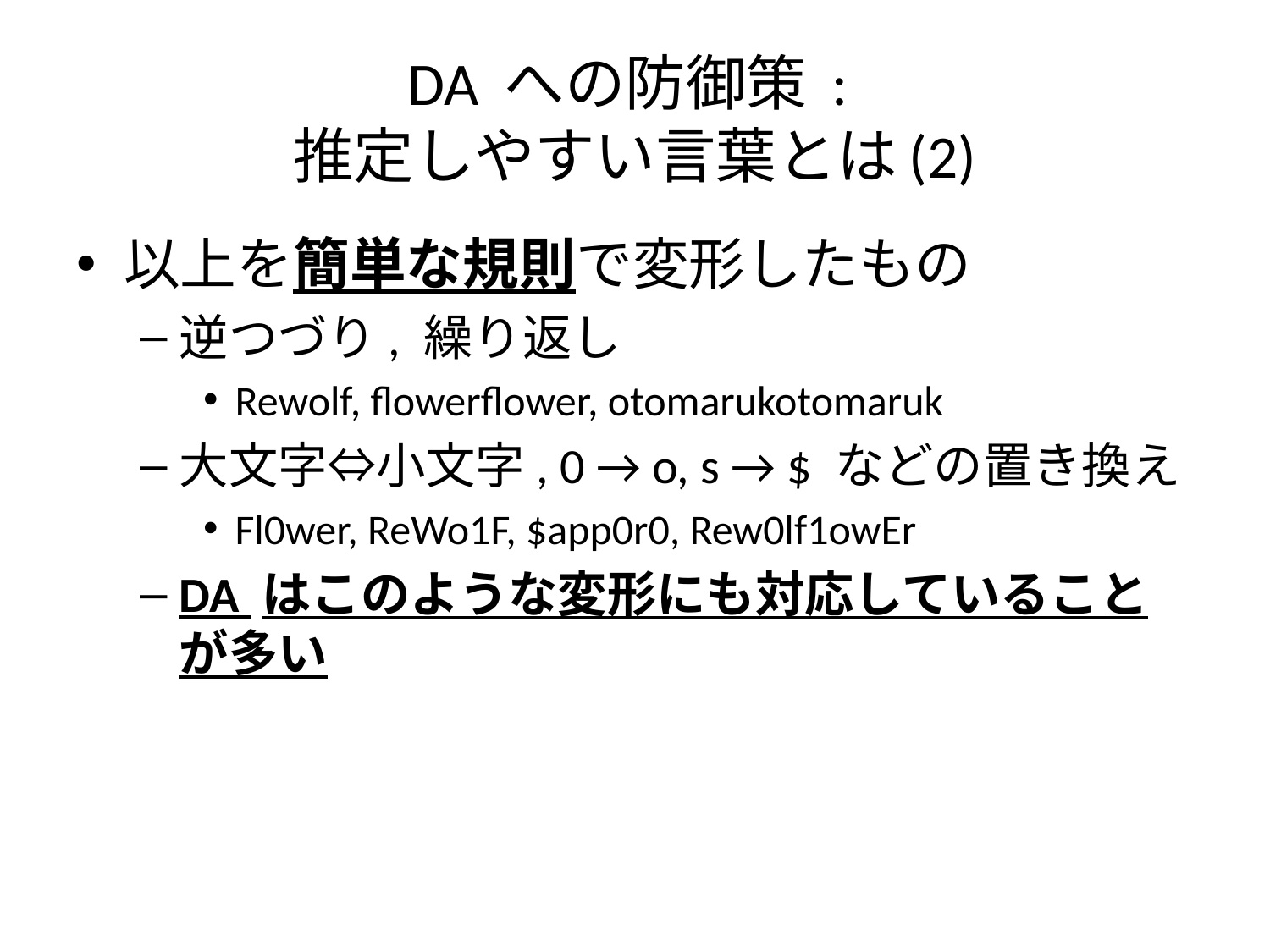

# DA への防御策 : 推定しやすい言葉とは(2)
以上を簡単な規則で変形したもの
逆つづり, 繰り返し
Rewolf, flowerflower, otomarukotomaruk
大文字⇔小文字, 0 → o, s → $ などの置き換え
Fl0wer, ReWo1F, $app0r0, Rew0lf1owEr
DA はこのような変形にも対応していることが多い